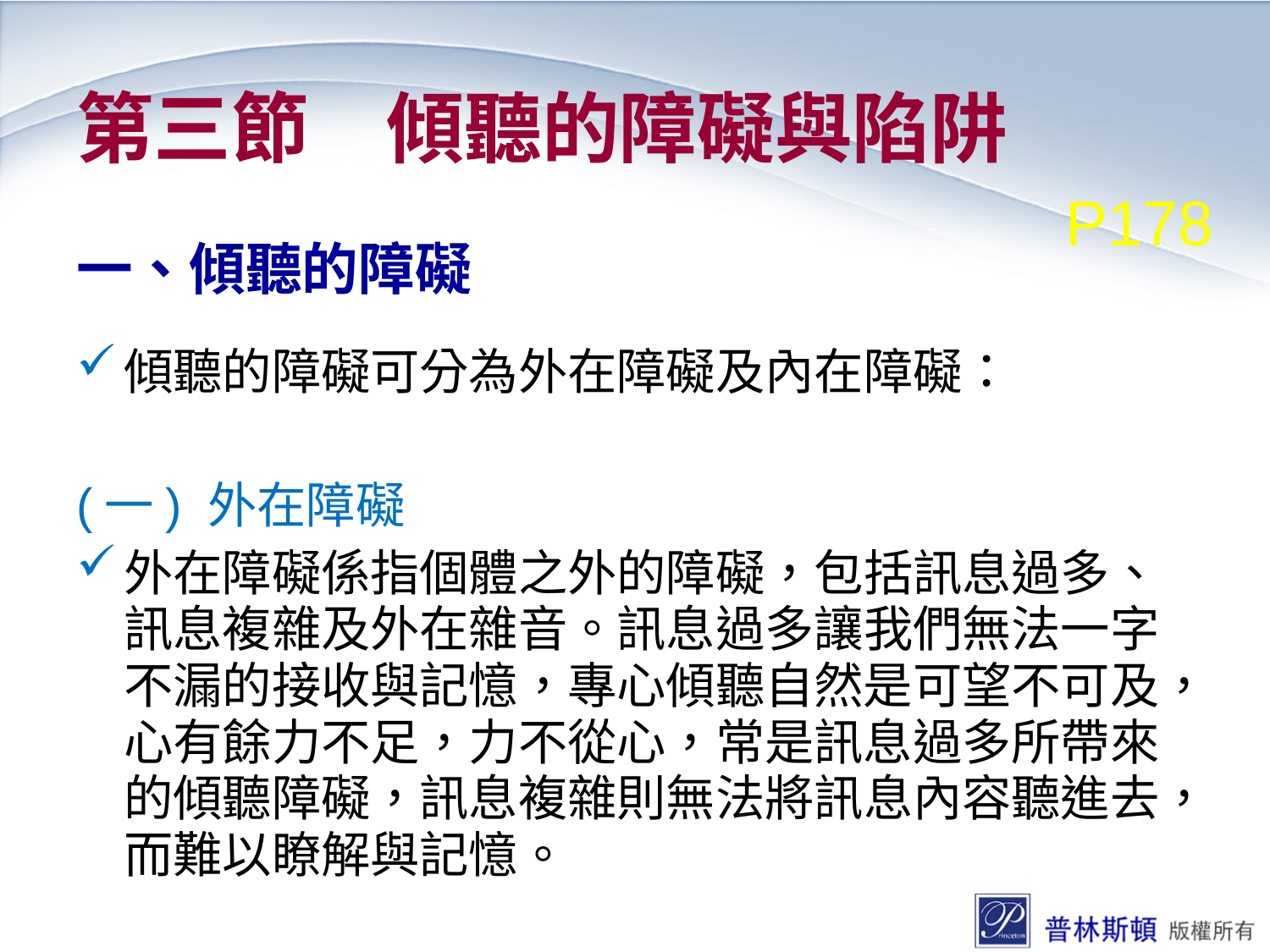

# 第三節　傾聽的障礙與陷阱
P178
一、傾聽的障礙
傾聽的障礙可分為外在障礙及內在障礙：

(一) 外在障礙
外在障礙係指個體之外的障礙，包括訊息過多、訊息複雜及外在雜音。訊息過多讓我們無法一字不漏的接收與記憶，專心傾聽自然是可望不可及，心有餘力不足，力不從心，常是訊息過多所帶來的傾聽障礙，訊息複雜則無法將訊息內容聽進去，而難以瞭解與記憶。